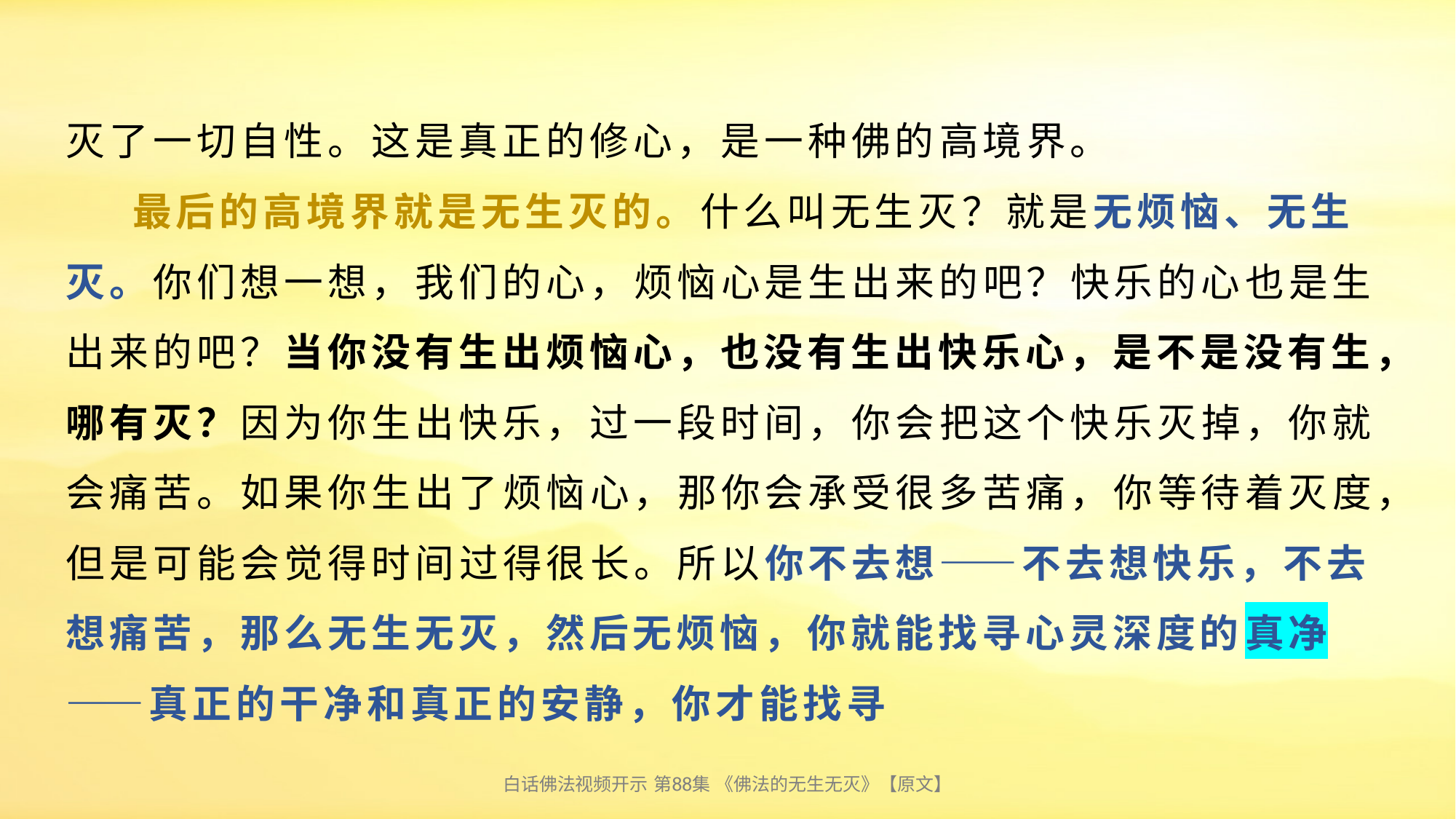

# 灭了一切自性。这是真正的修心，是一种佛的高境界。 最后的高境界就是无生灭的。什么叫无生灭？就是无烦恼、无生灭。你们想一想，我们的心，烦恼心是生出来的吧？快乐的心也是生出来的吧？当你没有生出烦恼心，也没有生出快乐心，是不是没有生，哪有灭？因为你生出快乐，过一段时间，你会把这个快乐灭掉，你就会痛苦。如果你生出了烦恼心，那你会承受很多苦痛，你等待着灭度，但是可能会觉得时间过得很长。所以你不去想——不去想快乐，不去想痛苦，那么无生无灭，然后无烦恼，你就能找寻心灵深度的真净——真正的干净和真正的安静，你才能找寻
白话佛法视频开示 第88集 《佛法的无生无灭》【原文】